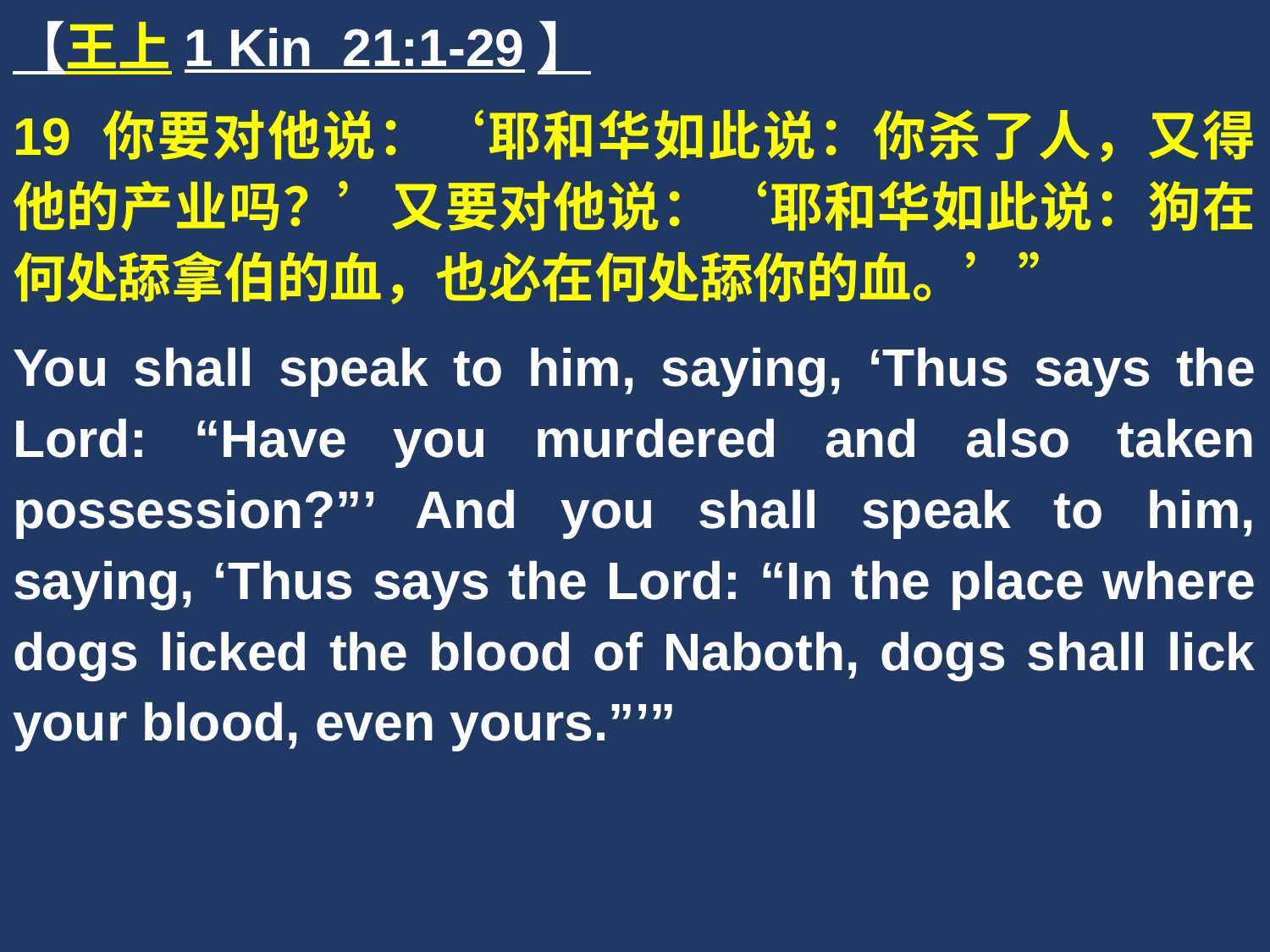

【王上1 Kin  21:1-29】
19 你要对他说：‘耶和华如此说：你杀了人，又得他的产业吗？’又要对他说：‘耶和华如此说：狗在何处舔拿伯的血，也必在何处舔你的血。’”
You shall speak to him, saying, ‘Thus says the Lord: “Have you murdered and also taken possession?”’ And you shall speak to him, saying, ‘Thus says the Lord: “In the place where dogs licked the blood of Naboth, dogs shall lick your blood, even yours.”’”